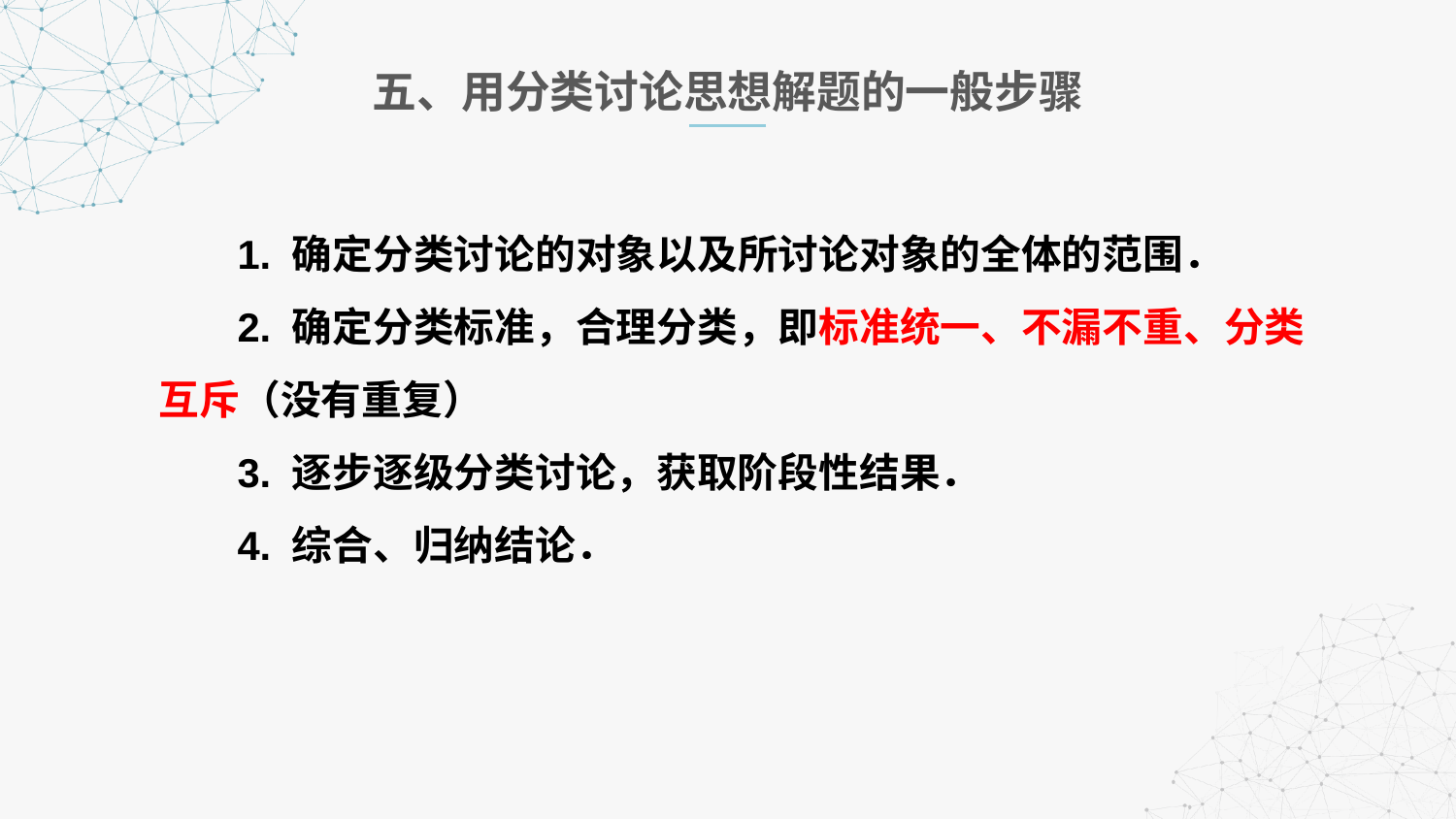

五、用分类讨论思想解题的一般步骤
       1. 确定分类讨论的对象以及所讨论对象的全体的范围．
       2. 确定分类标准，合理分类，即标准统一、不漏不重、分类互斥（没有重复）
       3. 逐步逐级分类讨论，获取阶段性结果．
       4. 综合、归纳结论．